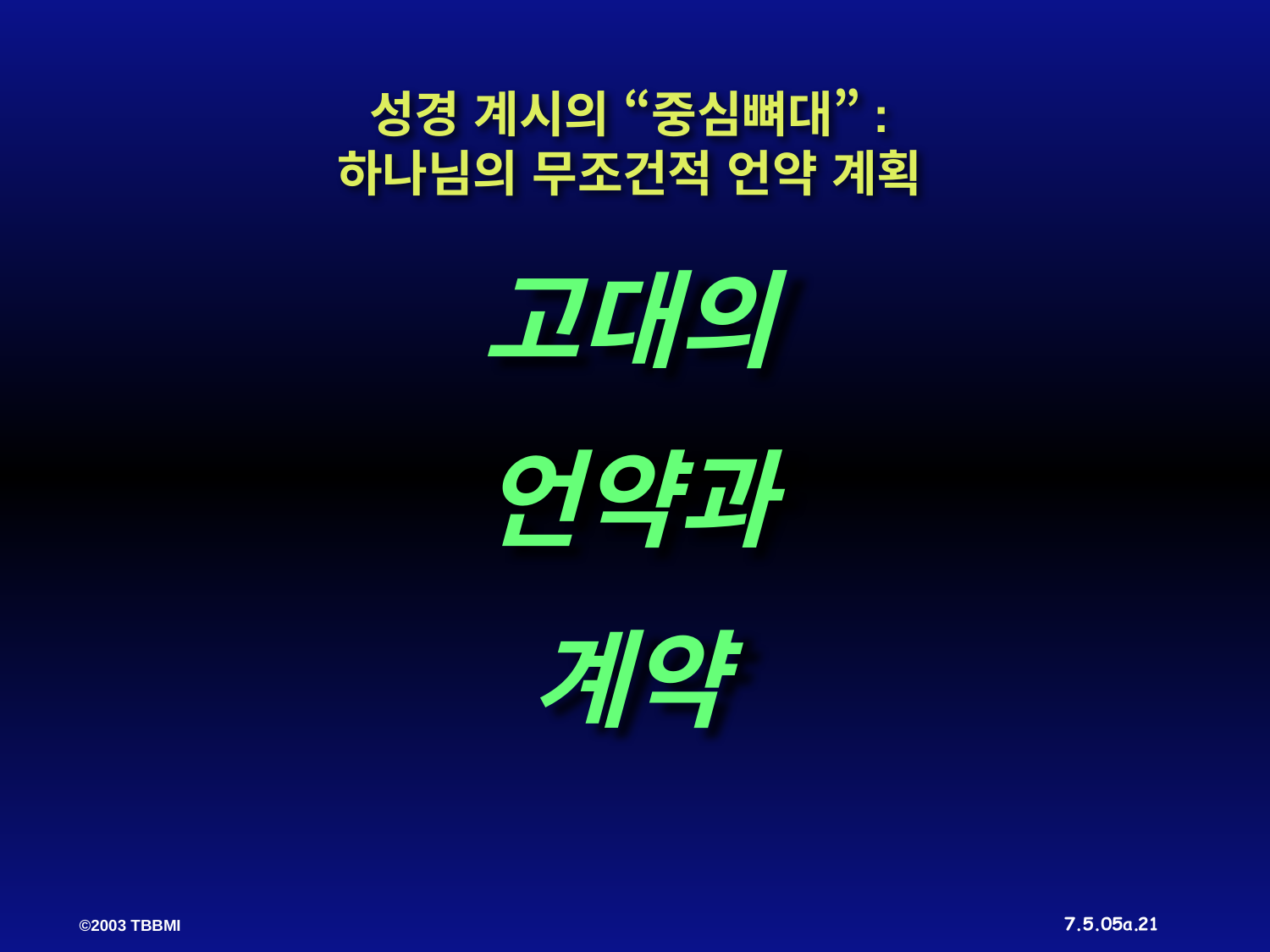

성경 계시의 “중심뼈대”:
하나님의 무조건적 언약 계획
고대의
언약과
계약

21